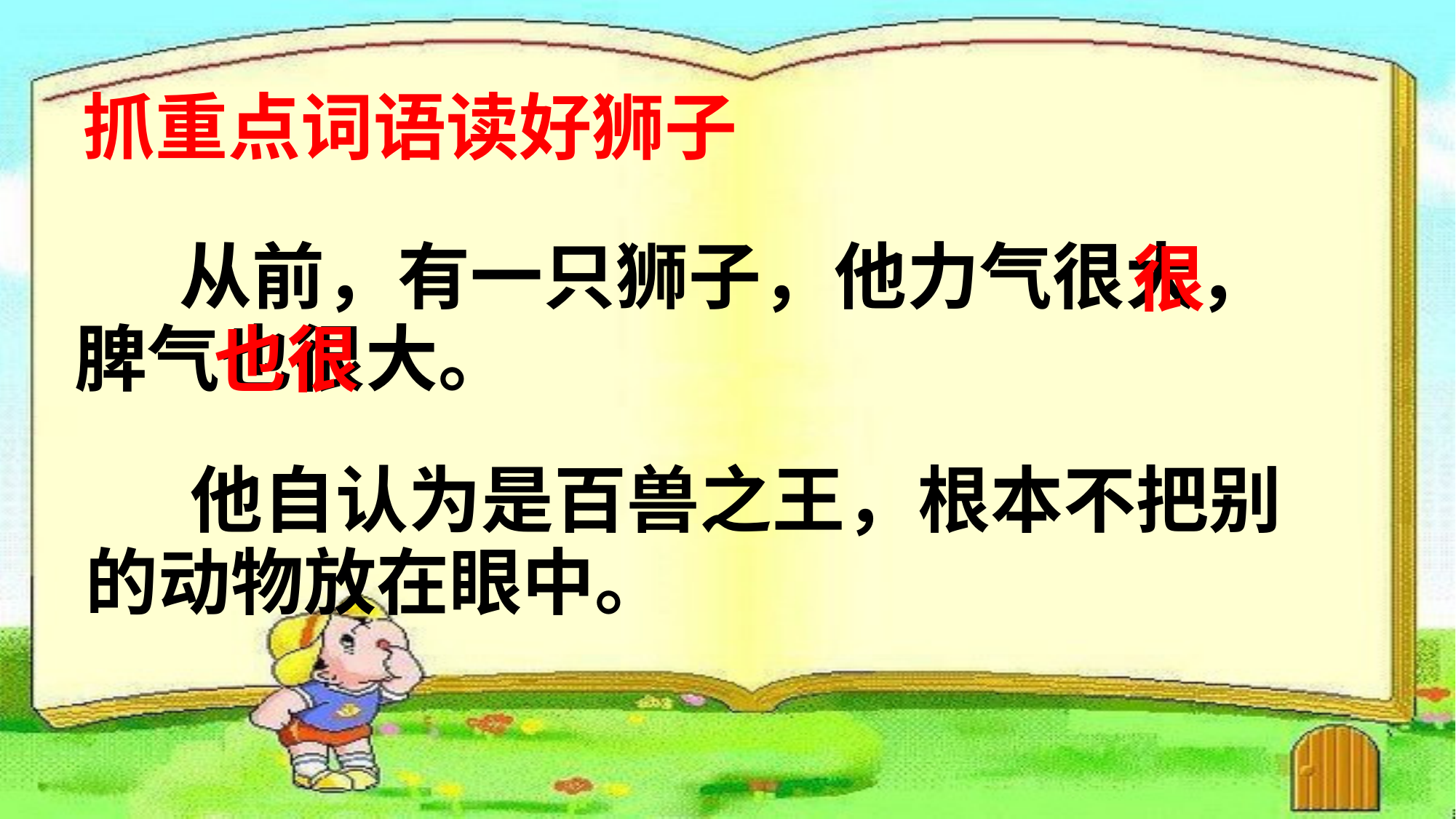

抓重点词语读好狮子

    从前，有一只狮子，他力气很大，脾气也很大。

很
也很
    他自认为是百兽之王，根本不把别的动物放在眼中。